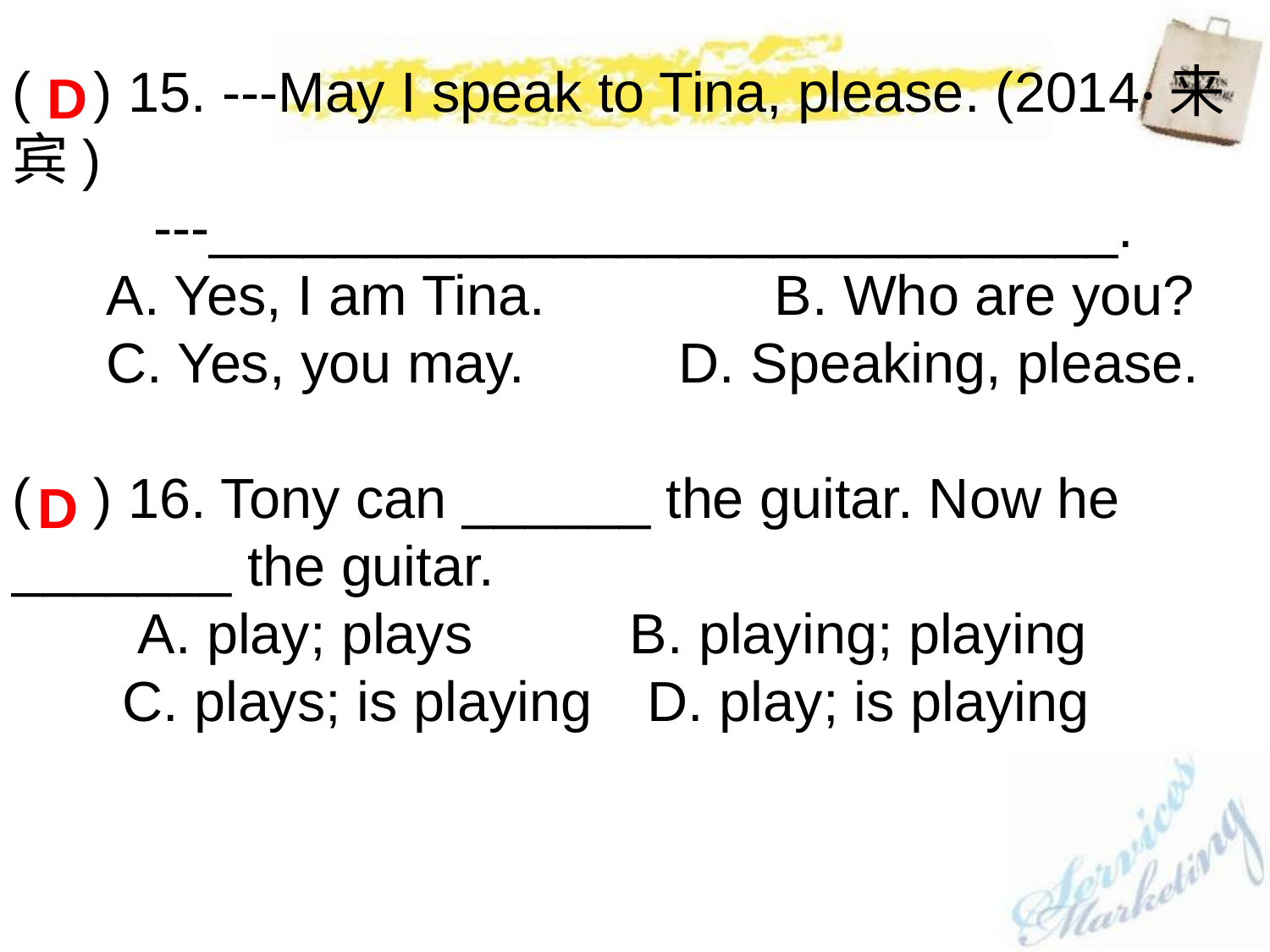

(    ) 15. ---May I speak to Tina, please. (2014·来宾)
         ---_____________________________.
      A. Yes, I am Tina.		B. Who are you?
      C. Yes, you may.	  D. Speaking, please.

(    ) 16. Tony can ______ the guitar. Now he _______ the guitar.
        A. play; plays	       B. playing; playing
       C. plays; is playing   	D. play; is playing
D
D